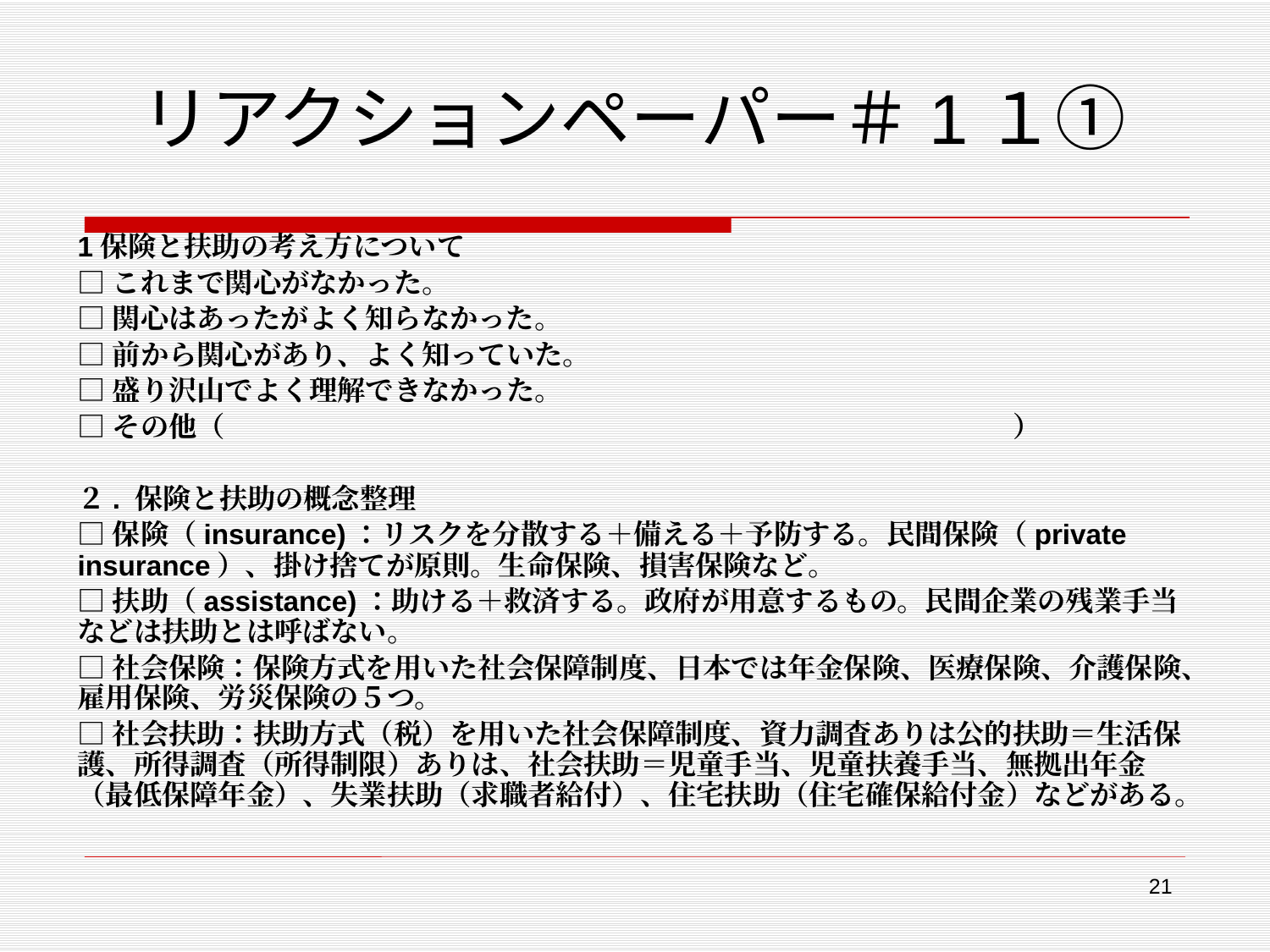

# リアクションペーパー＃1１①
1保険と扶助の考え方について
□これまで関心がなかった。
□関心はあったがよく知らなかった。
□前から関心があり、よく知っていた。
□盛り沢山でよく理解できなかった。
□その他（　　　　　　　　　　　　　　　　　　　　　　　　　　　　）

２. 保険と扶助の概念整理
□保険（insurance)：リスクを分散する＋備える＋予防する。民間保険（private  insurance）、掛け捨てが原則。生命保険、損害保険など。
□扶助（assistance)：助ける＋救済する。政府が用意するもの。民間企業の残業手当などは扶助とは呼ばない。
□社会保険：保険方式を用いた社会保障制度、日本では年金保険、医療保険、介護保険、雇用保険、労災保険の５つ。
□社会扶助：扶助方式（税）を用いた社会保障制度、資力調査ありは公的扶助＝生活保護、所得調査（所得制限）ありは、社会扶助＝児童手当、児童扶養手当、無拠出年金（最低保障年金）、失業扶助（求職者給付）、住宅扶助（住宅確保給付金）などがある。

21